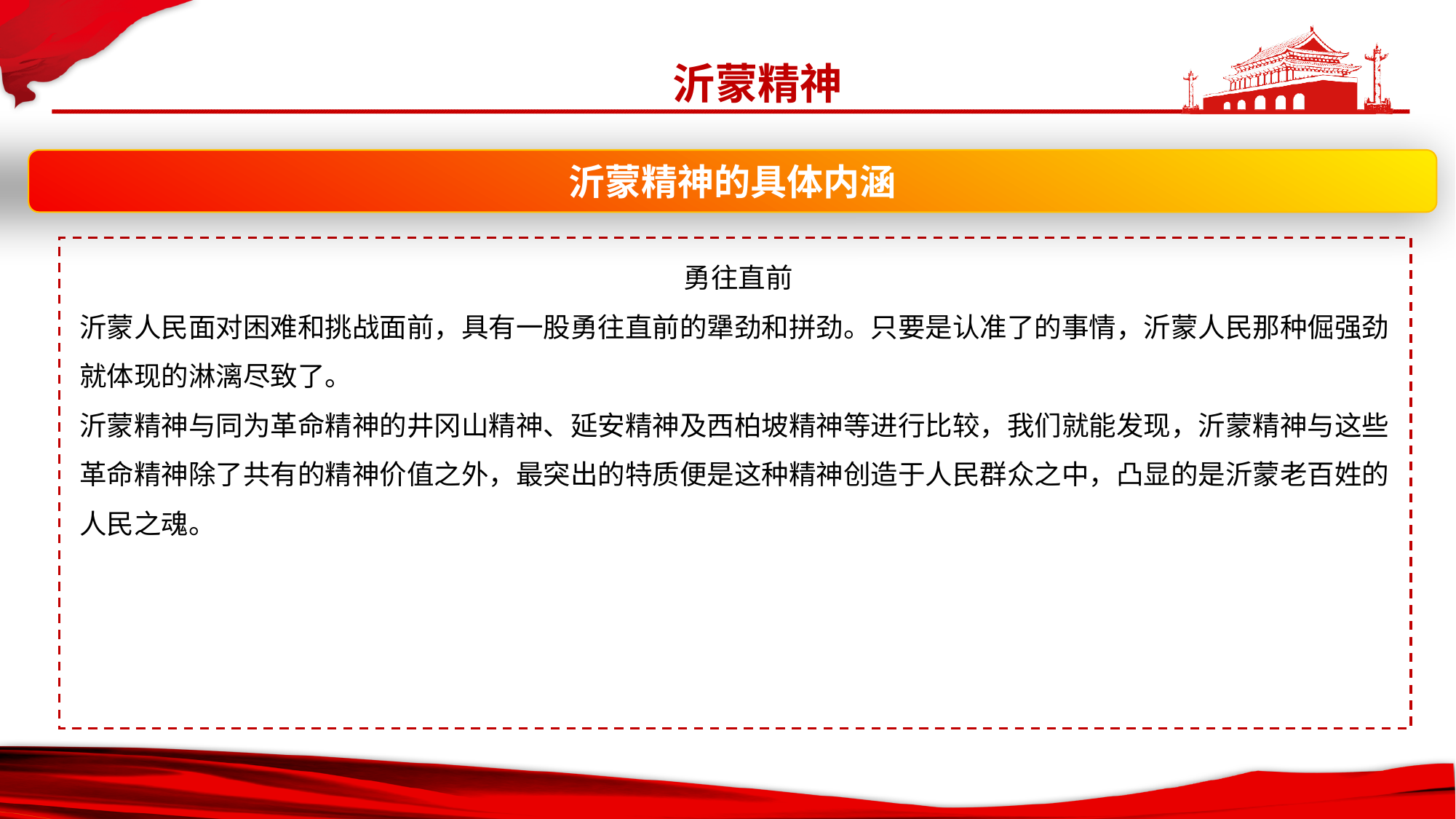

沂蒙精神
沂蒙精神的具体内涵

勇往直前
沂蒙人民面对困难和挑战面前，具有一股勇往直前的犟劲和拼劲。只要是认准了的事情，沂蒙人民那种倔强劲就体现的淋漓尽致了。
沂蒙精神与同为革命精神的井冈山精神、延安精神及西柏坡精神等进行比较，我们就能发现，沂蒙精神与这些革命精神除了共有的精神价值之外，最突出的特质便是这种精神创造于人民群众之中，凸显的是沂蒙老百姓的人民之魂。